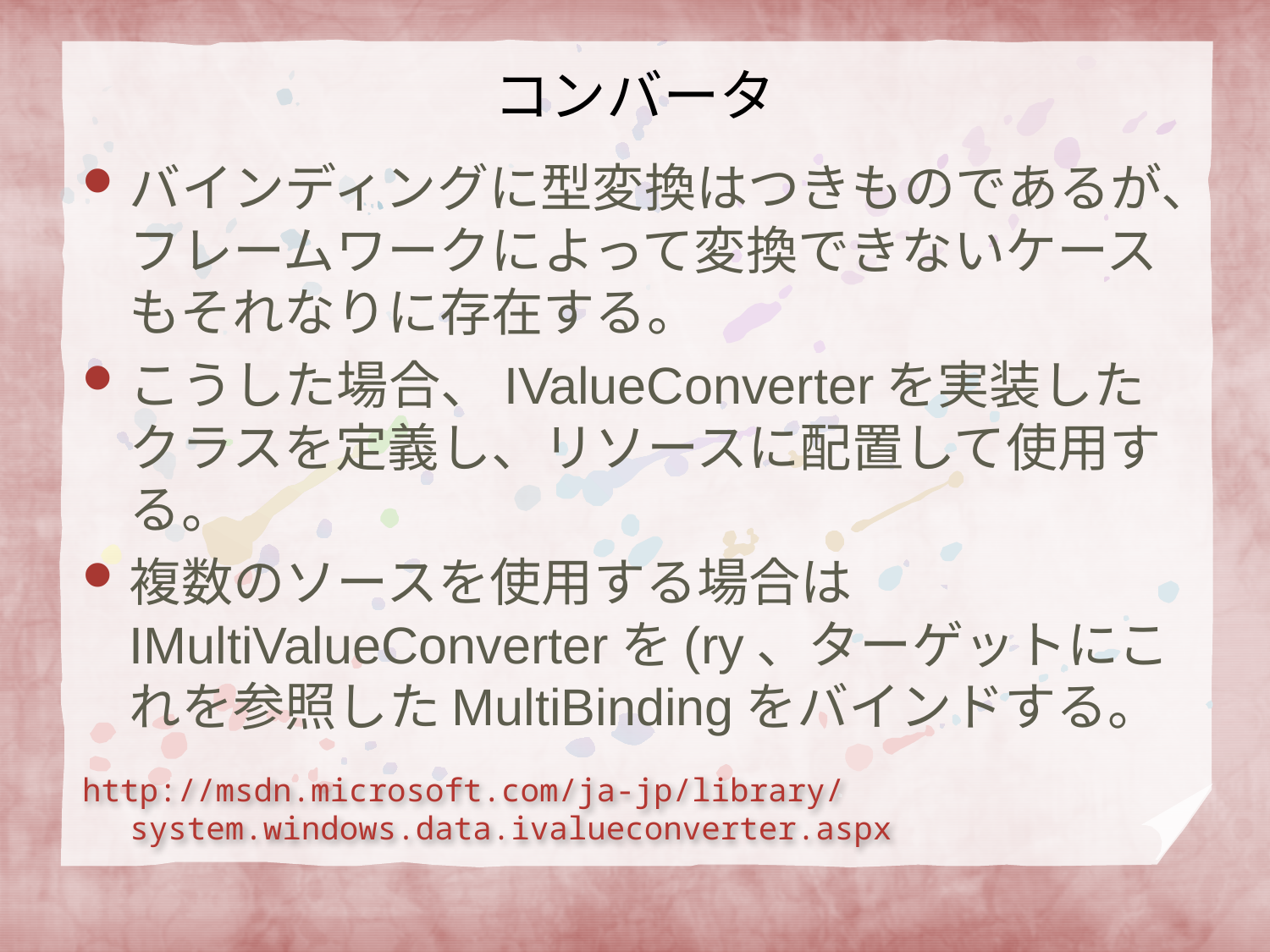

# コンバータ
バインディングに型変換はつきものであるが、フレームワークによって変換できないケースもそれなりに存在する。
こうした場合、IValueConverterを実装したクラスを定義し、リソースに配置して使用する。
複数のソースを使用する場合はIMultiValueConverterを(ry、ターゲットにこれを参照したMultiBindingをバインドする。
http://msdn.microsoft.com/ja-jp/library/system.windows.data.ivalueconverter.aspx